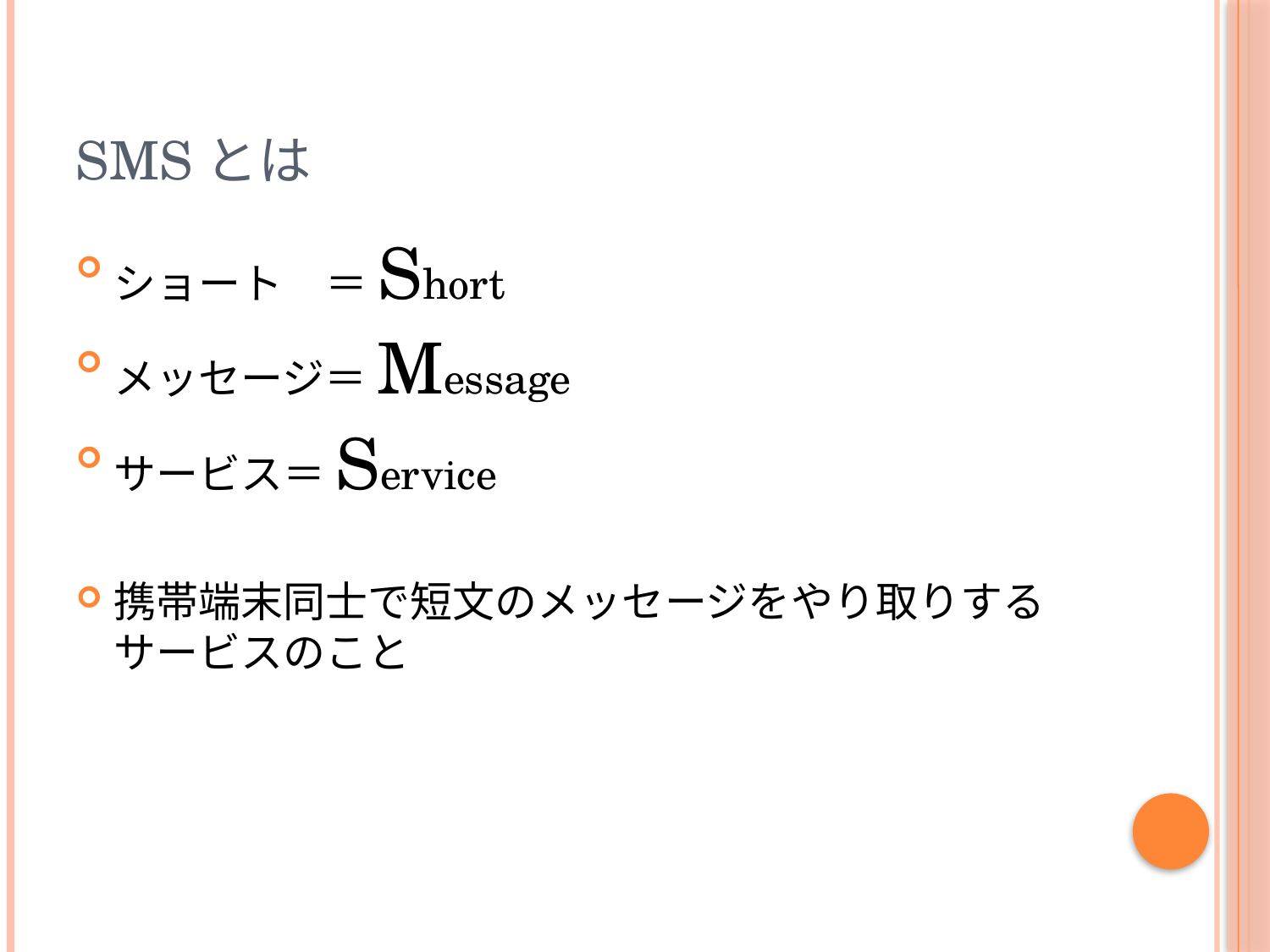

# SMSとは
ショート　＝Short
メッセージ＝Message
サービス＝Service

携帯端末同士で短文のメッセージをやり取りするサービスのこと